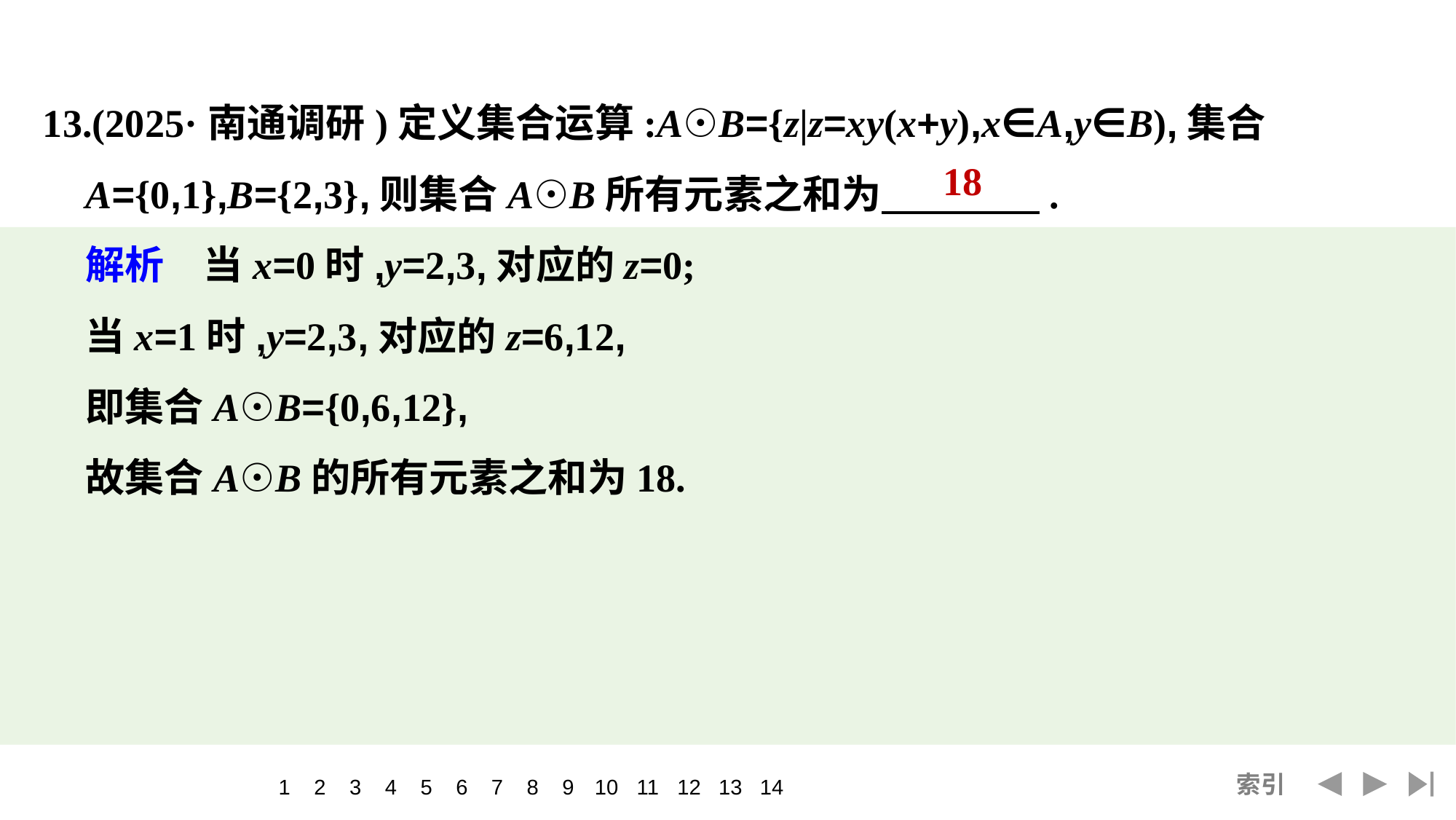

13.(2025·南通调研)定义集合运算:A☉B={z|z=xy(x+y),x∈A,y∈B),集合A={0,1},B={2,3},则集合A☉B所有元素之和为　　　　.
	解析　当x=0时,y=2,3,对应的z=0;
	当x=1时,y=2,3,对应的z=6,12,
	即集合A☉B={0,6,12},
	故集合A☉B的所有元素之和为18.
18